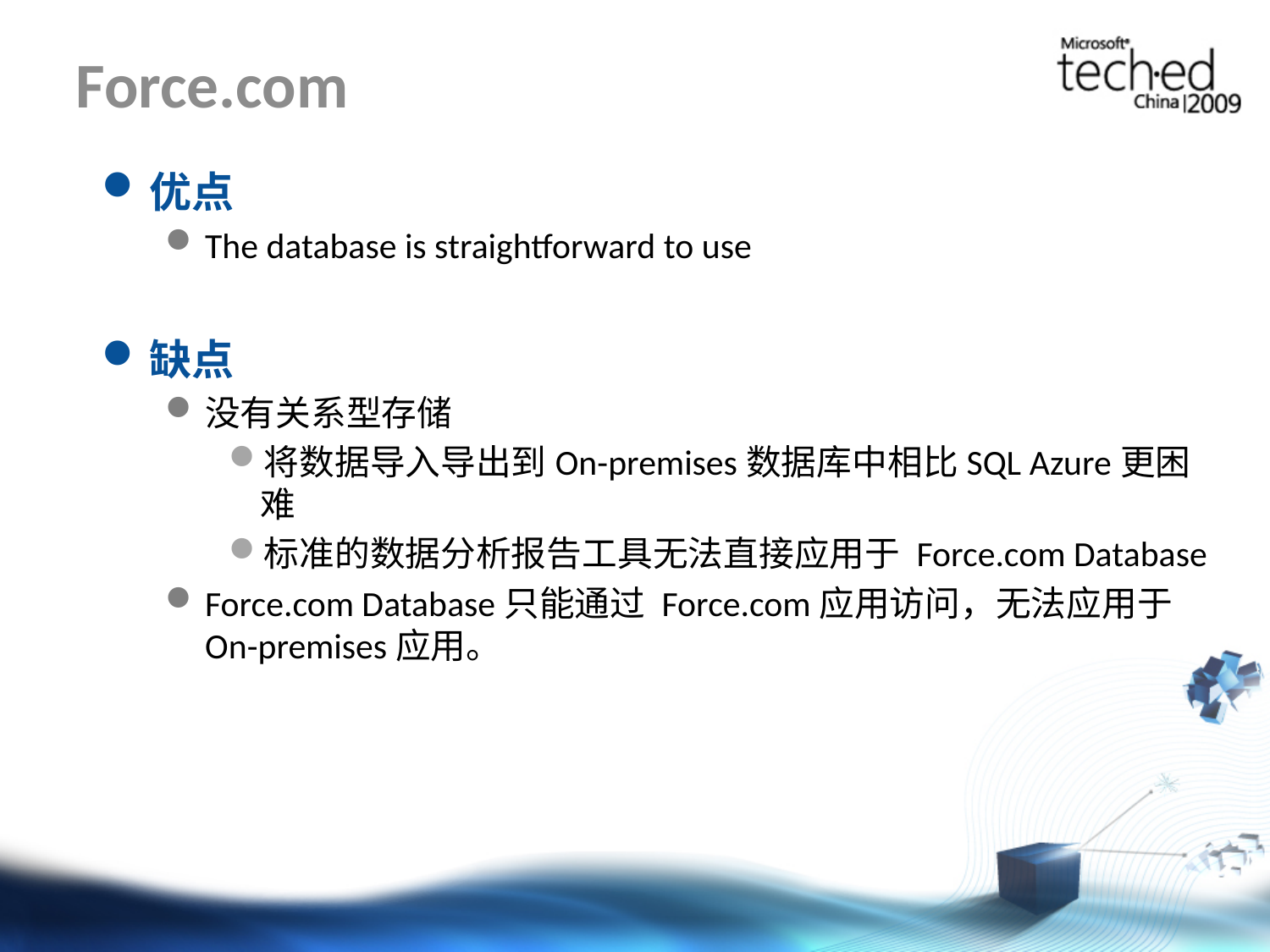

# Force.com
优点
The database is straightforward to use

缺点
没有关系型存储
将数据导入导出到On-premises数据库中相比SQL Azure更困难
标准的数据分析报告工具无法直接应用于 Force.com Database
Force.com Database只能通过 Force.com应用访问，无法应用于On-premises应用。